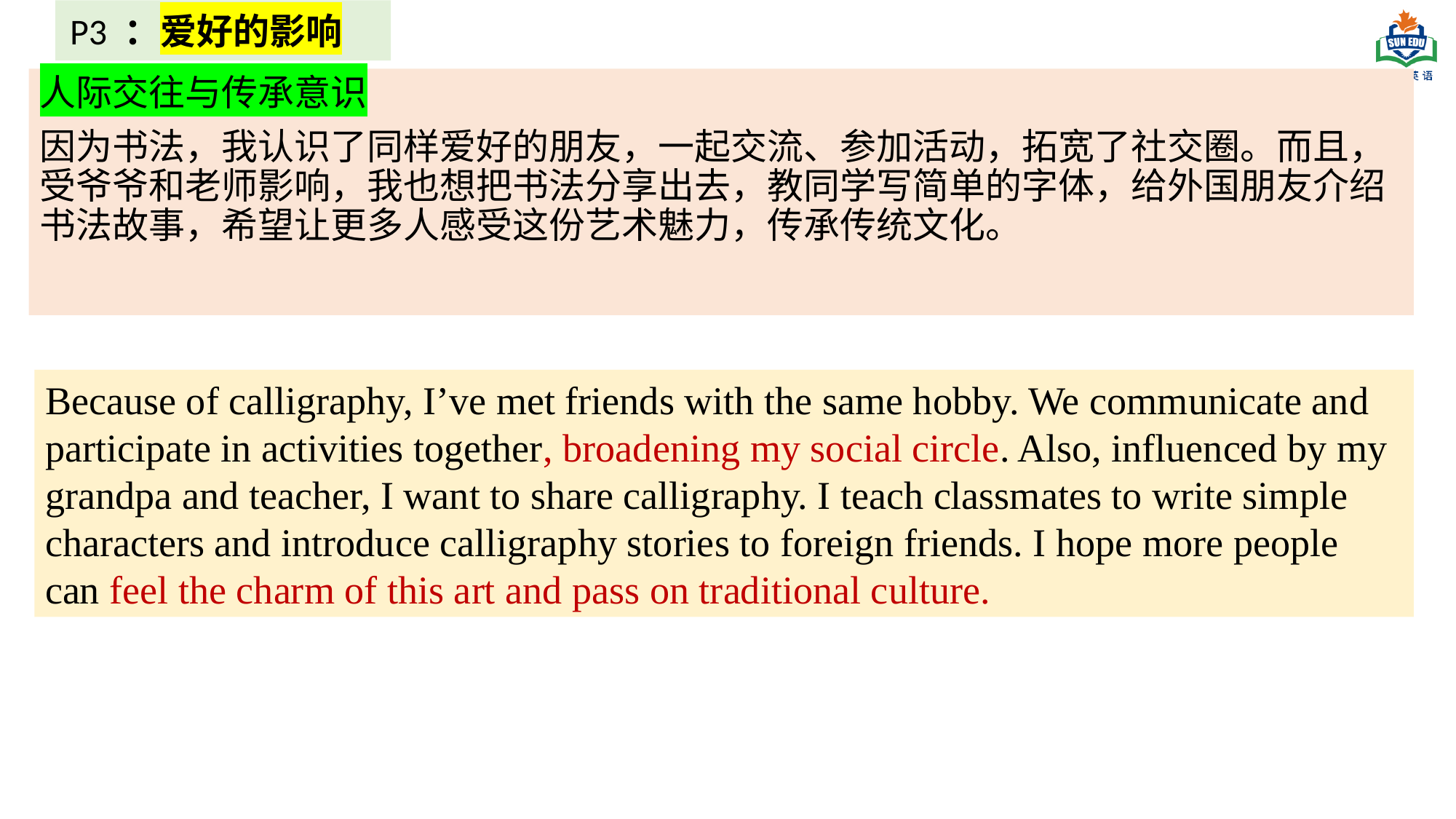

P3 ：爱好的影响
人际交往与传承意识
因为书法，我认识了同样爱好的朋友，一起交流、参加活动，拓宽了社交圈。而且，受爷爷和老师影响，我也想把书法分享出去，教同学写简单的字体，给外国朋友介绍书法故事，希望让更多人感受这份艺术魅力，传承传统文化。
Because of calligraphy, I’ve met friends with the same hobby. We communicate and participate in activities together, broadening my social circle. Also, influenced by my grandpa and teacher, I want to share calligraphy. I teach classmates to write simple characters and introduce calligraphy stories to foreign friends. I hope more people can feel the charm of this art and pass on traditional culture.